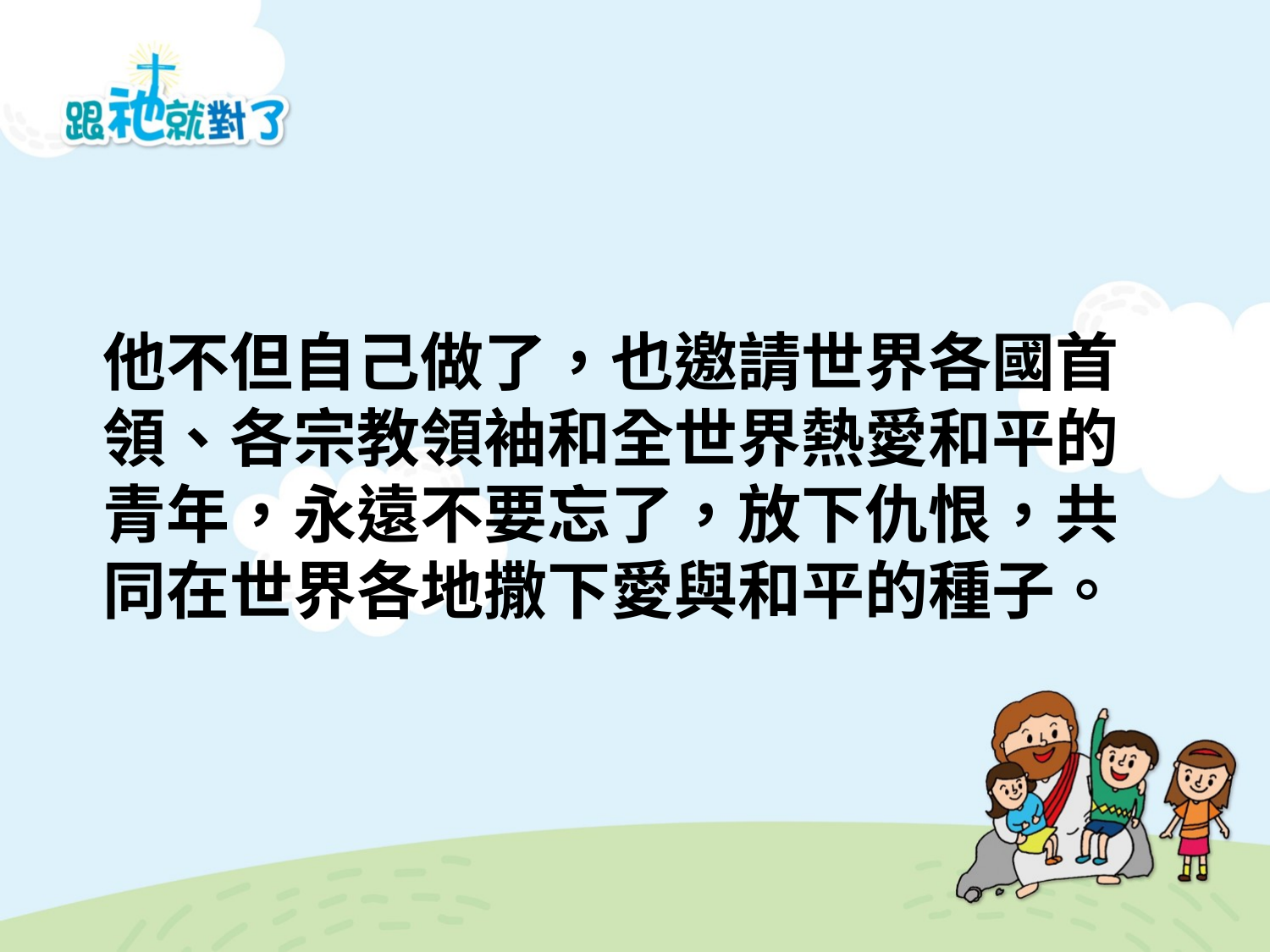

他不但自己做了，也邀請世界各國首領、各宗教領袖和全世界熱愛和平的青年，永遠不要忘了，放下仇恨，共同在世界各地撒下愛與和平的種子。